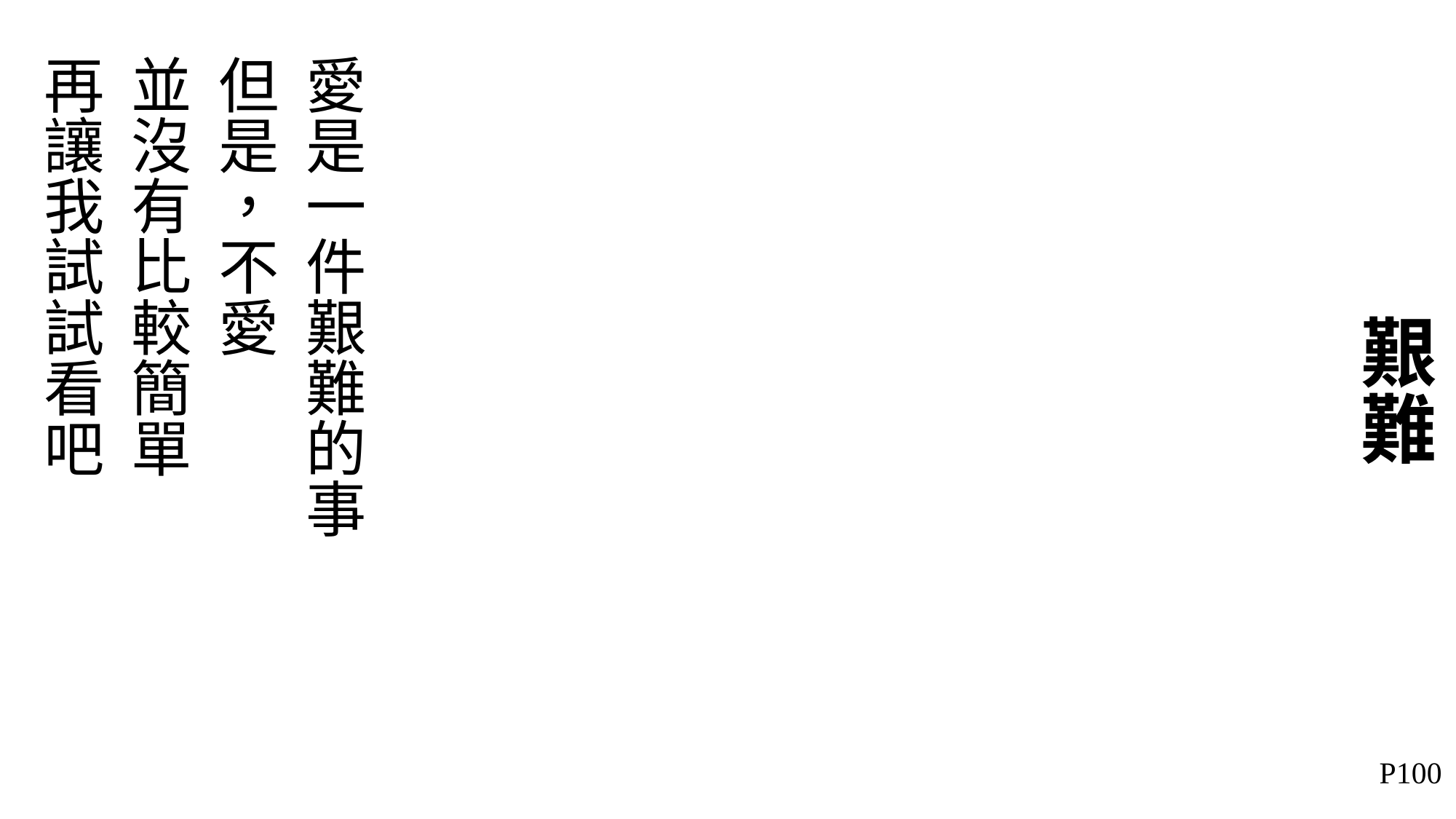

愛是一件艱難的事
但是，不愛
並沒有比較簡單
再讓我試試看吧
# 艱難
P100